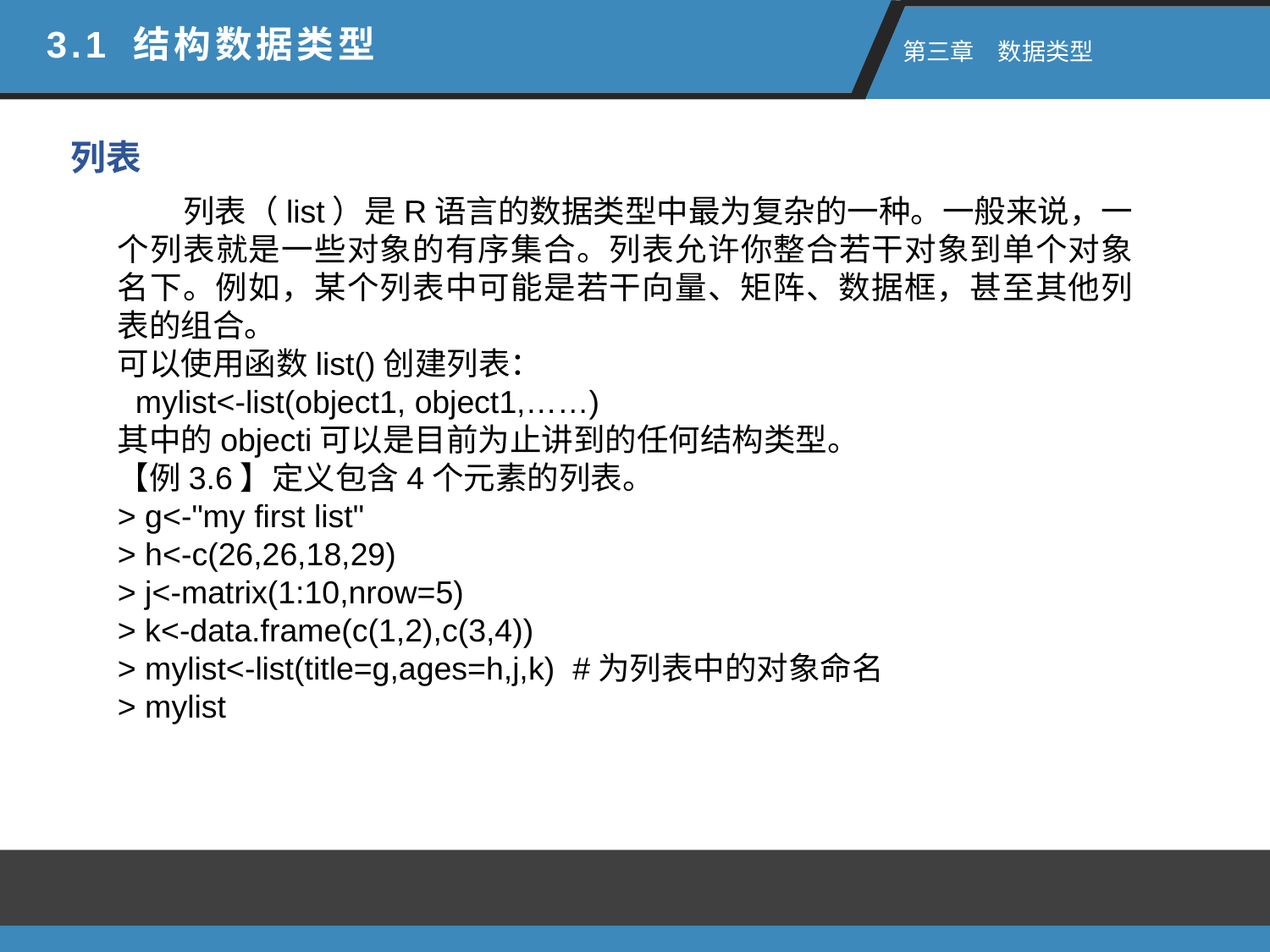

3.1 结构数据类型
  第三章　数据类型
列表
        列表（list）是R语言的数据类型中最为复杂的一种。一般来说，一个列表就是一些对象的有序集合。列表允许你整合若干对象到单个对象名下。例如，某个列表中可能是若干向量、矩阵、数据框，甚至其他列表的组合。
可以使用函数list()创建列表：
  mylist<-list(object1, object1,……)
其中的objecti可以是目前为止讲到的任何结构类型。
【例3.6】定义包含4个元素的列表。
> g<-"my first list"
> h<-c(26,26,18,29)
> j<-matrix(1:10,nrow=5)
> k<-data.frame(c(1,2),c(3,4))
> mylist<-list(title=g,ages=h,j,k)  #为列表中的对象命名
> mylist